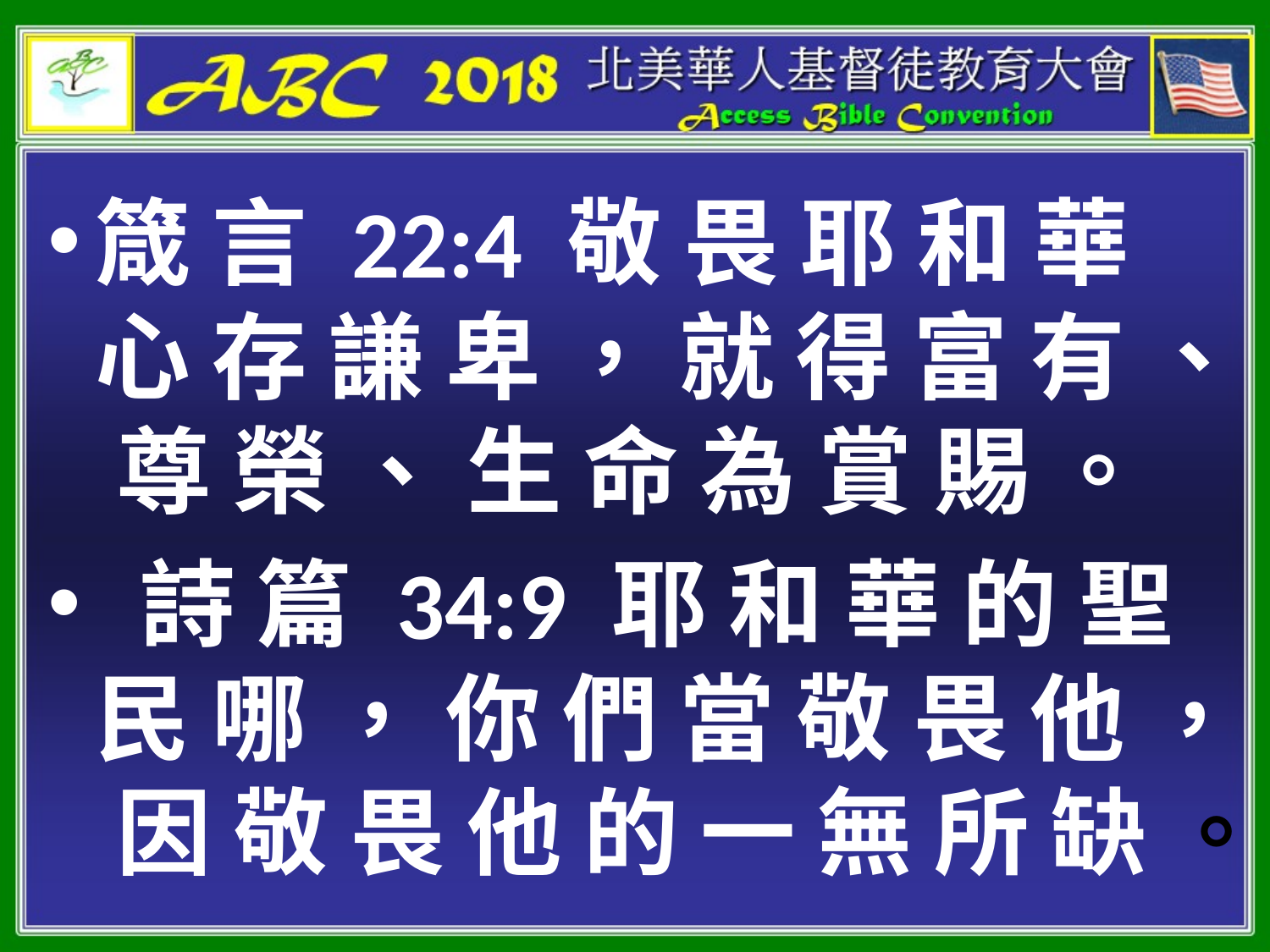

#
箴 言 22:4 敬 畏 耶 和 華 心 存 謙 卑 ， 就 得 富 有 、 尊 榮 、 生 命 為 賞 賜 。
 詩 篇 34:9 耶 和 華 的 聖 民 哪 ， 你 們 當 敬 畏 他 ， 因 敬 畏 他 的 一 無 所 缺 。